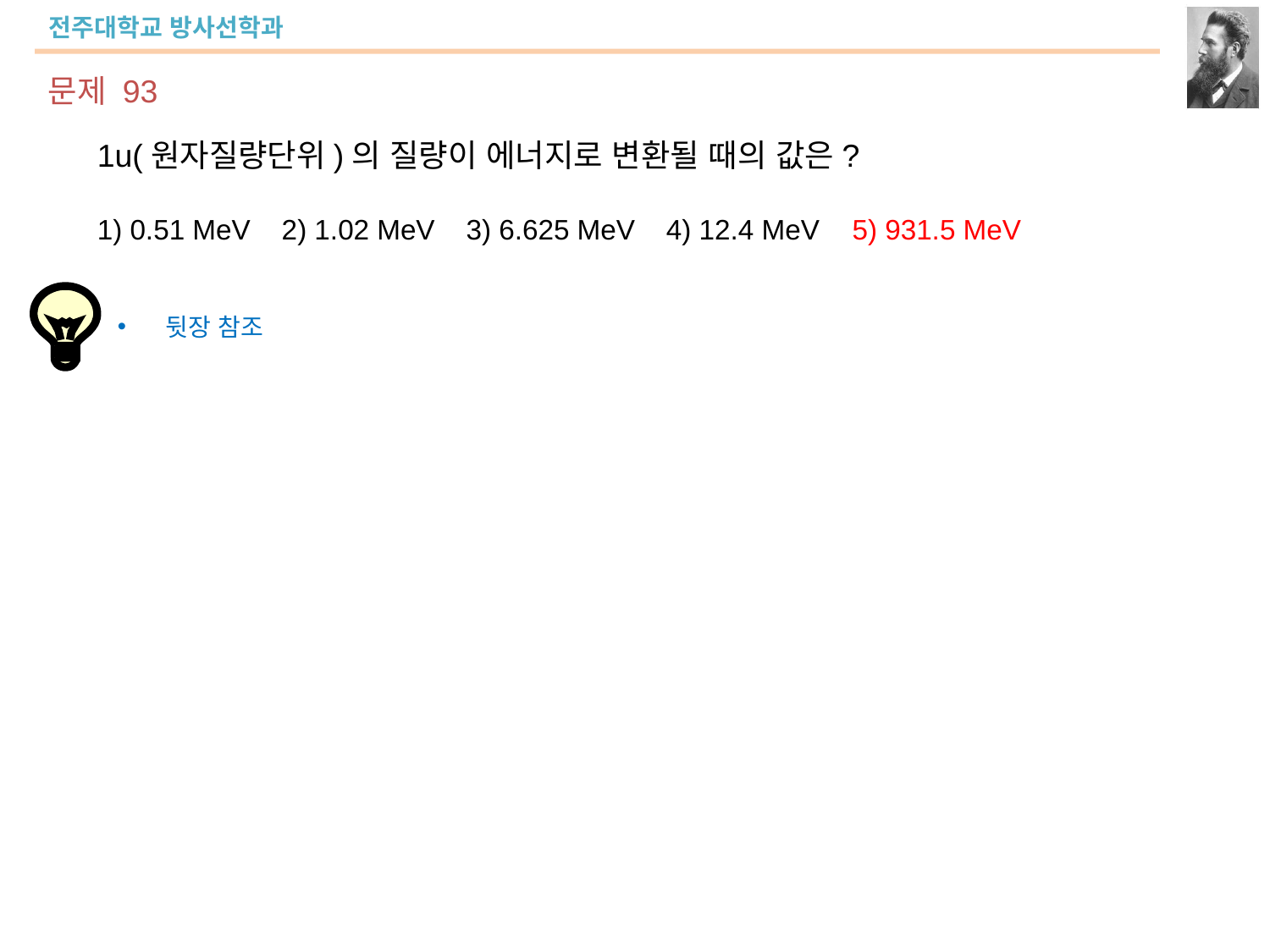

문제 93
1u(원자질량단위)의 질량이 에너지로 변환될 때의 값은?

1) 0.51 MeV    2) 1.02 MeV    3) 6.625 MeV    4) 12.4 MeV    5) 931.5 MeV

뒷장 참조